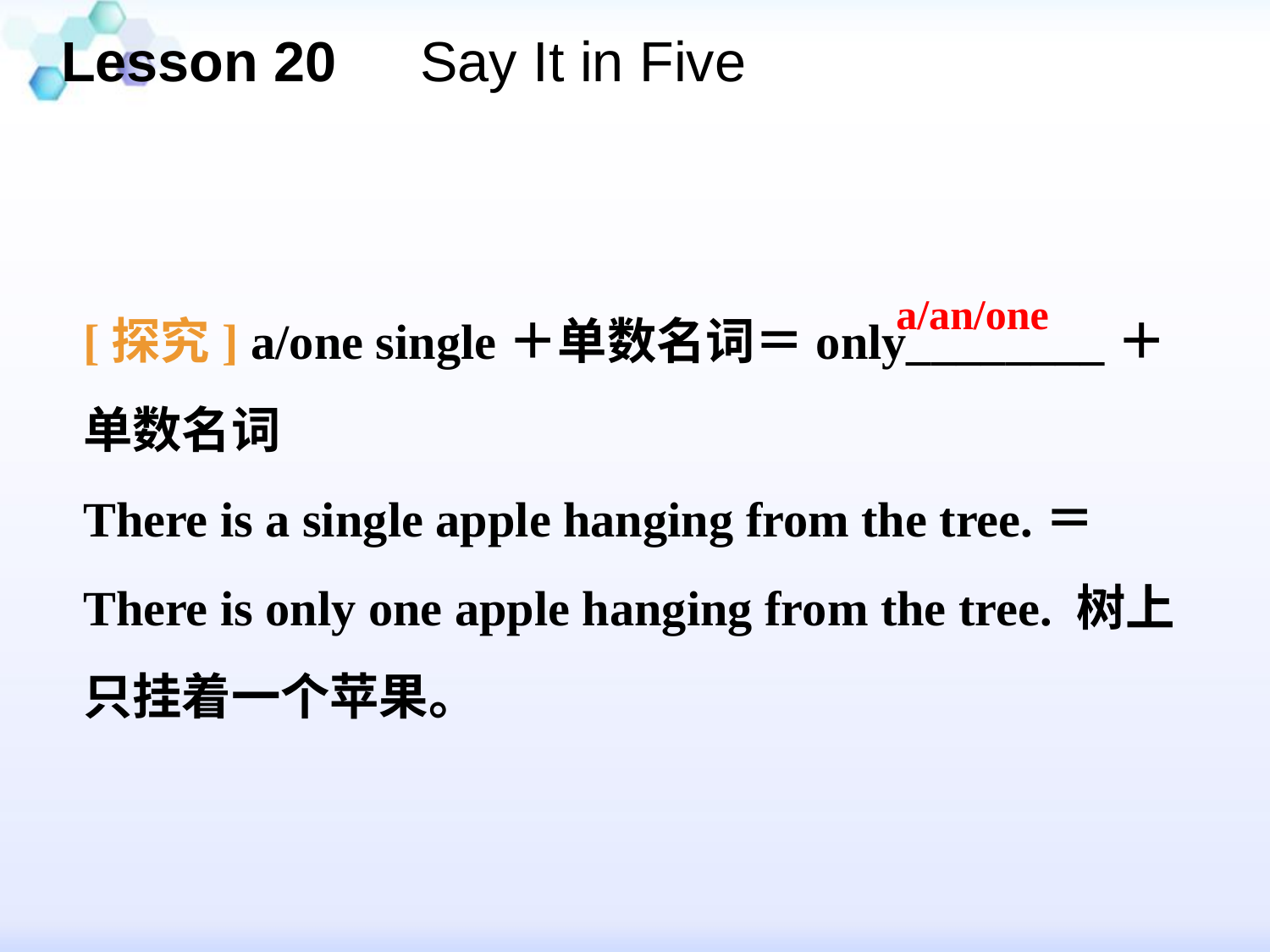

Lesson 20　Say It in Five
[探究] a/one single＋单数名词＝only________＋单数名词
There is a single apple hanging from the tree.＝There is only one apple hanging from the tree. 树上只挂着一个苹果。
a/an/one